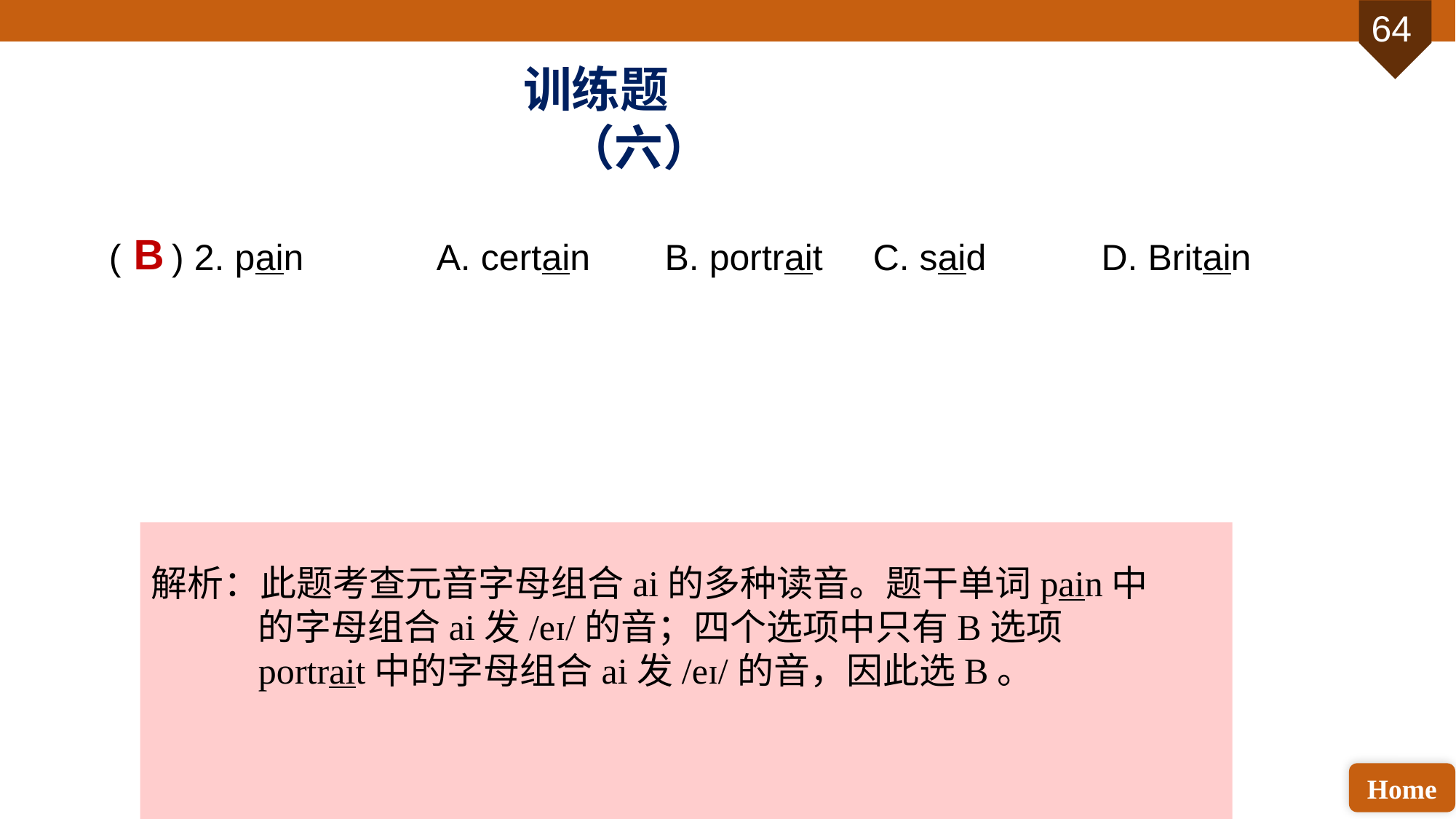

训练题（六）
(     ) 2. pain 		A. certain	 B. portrait 	C. said	 D. Britain
B

解析：此题考查元音字母组合ai的多种读音。题干单词pain中的字母组合ai发/eɪ/的音；四个选项中只有B选项portrait中的字母组合ai发/eɪ/的音，因此选B。